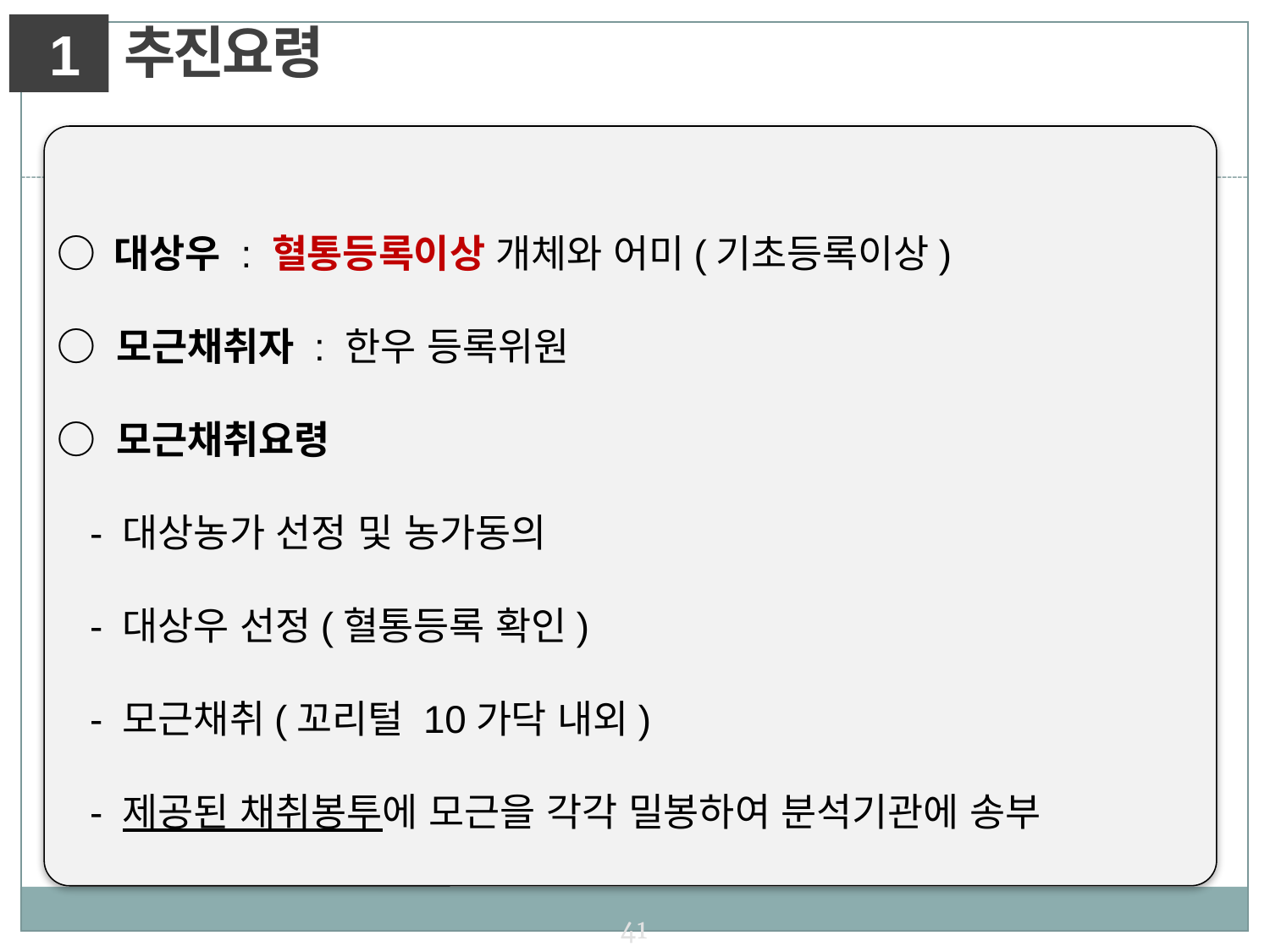

추진요령
1

○ 대상우 : 혈통등록이상 개체와 어미(기초등록이상)
○ 모근채취자 : 한우 등록위원
○ 모근채취요령
   - 대상농가 선정 및 농가동의
   - 대상우 선정(혈통등록 확인)
   - 모근채취(꼬리털 10가닥 내외)
   - 제공된 채취봉투에 모근을 각각 밀봉하여 분석기관에 송부
41